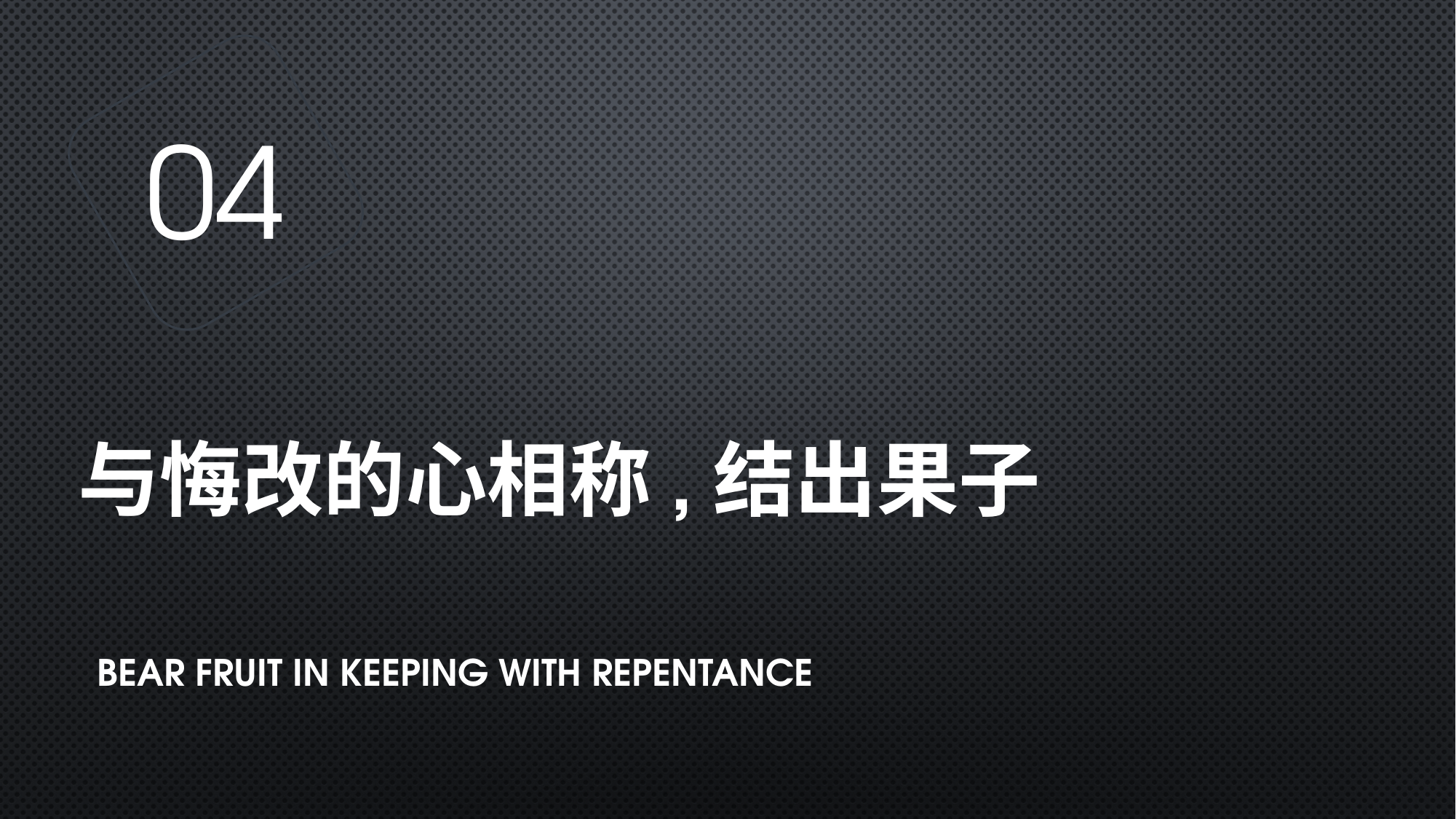

04
# 与悔改的心相称,结出果子

 Bear fruit in keeping with repentance